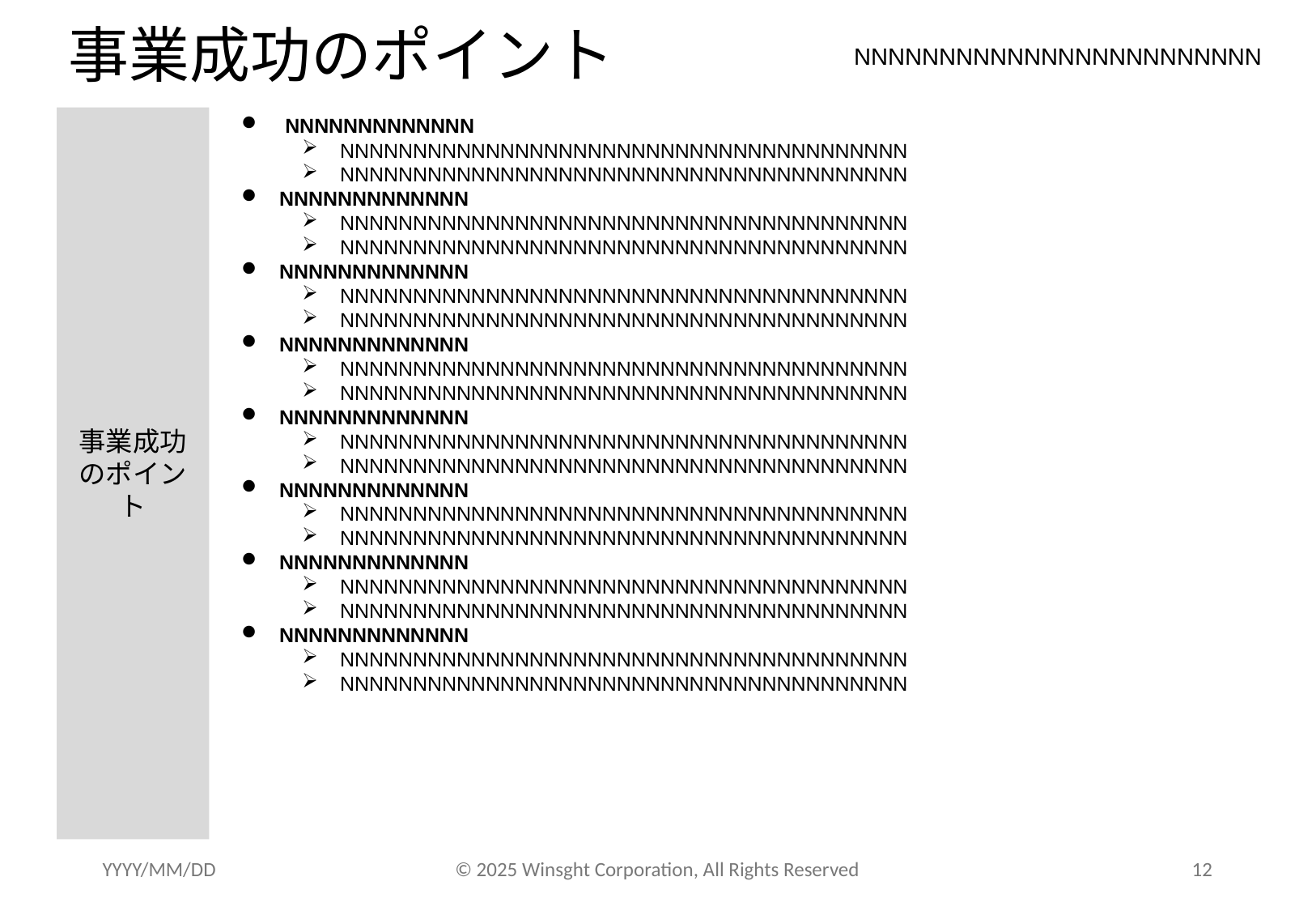

# 事業成功のポイント
NNNNNNNNNNNNNNNNNNNNNNNN
事業成功のポイント
 NNNNNNNNNNNNN
NNNNNNNNNNNNNNNNNNNNNNNNNNNNNNNNNNNNNNN
NNNNNNNNNNNNNNNNNNNNNNNNNNNNNNNNNNNNNNN
NNNNNNNNNNNNN
NNNNNNNNNNNNNNNNNNNNNNNNNNNNNNNNNNNNNNN
NNNNNNNNNNNNNNNNNNNNNNNNNNNNNNNNNNNNNNN
NNNNNNNNNNNNN
NNNNNNNNNNNNNNNNNNNNNNNNNNNNNNNNNNNNNNN
NNNNNNNNNNNNNNNNNNNNNNNNNNNNNNNNNNNNNNN
NNNNNNNNNNNNN
NNNNNNNNNNNNNNNNNNNNNNNNNNNNNNNNNNNNNNN
NNNNNNNNNNNNNNNNNNNNNNNNNNNNNNNNNNNNNNN
NNNNNNNNNNNNN
NNNNNNNNNNNNNNNNNNNNNNNNNNNNNNNNNNNNNNN
NNNNNNNNNNNNNNNNNNNNNNNNNNNNNNNNNNNNNNN
NNNNNNNNNNNNN
NNNNNNNNNNNNNNNNNNNNNNNNNNNNNNNNNNNNNNN
NNNNNNNNNNNNNNNNNNNNNNNNNNNNNNNNNNNNNNN
NNNNNNNNNNNNN
NNNNNNNNNNNNNNNNNNNNNNNNNNNNNNNNNNNNNNN
NNNNNNNNNNNNNNNNNNNNNNNNNNNNNNNNNNNNNNN
NNNNNNNNNNNNN
NNNNNNNNNNNNNNNNNNNNNNNNNNNNNNNNNNNNNNN
NNNNNNNNNNNNNNNNNNNNNNNNNNNNNNNNNNNNNNN
YYYY/MM/DD
© 2025 Winsght Corporation, All Rights Reserved
12